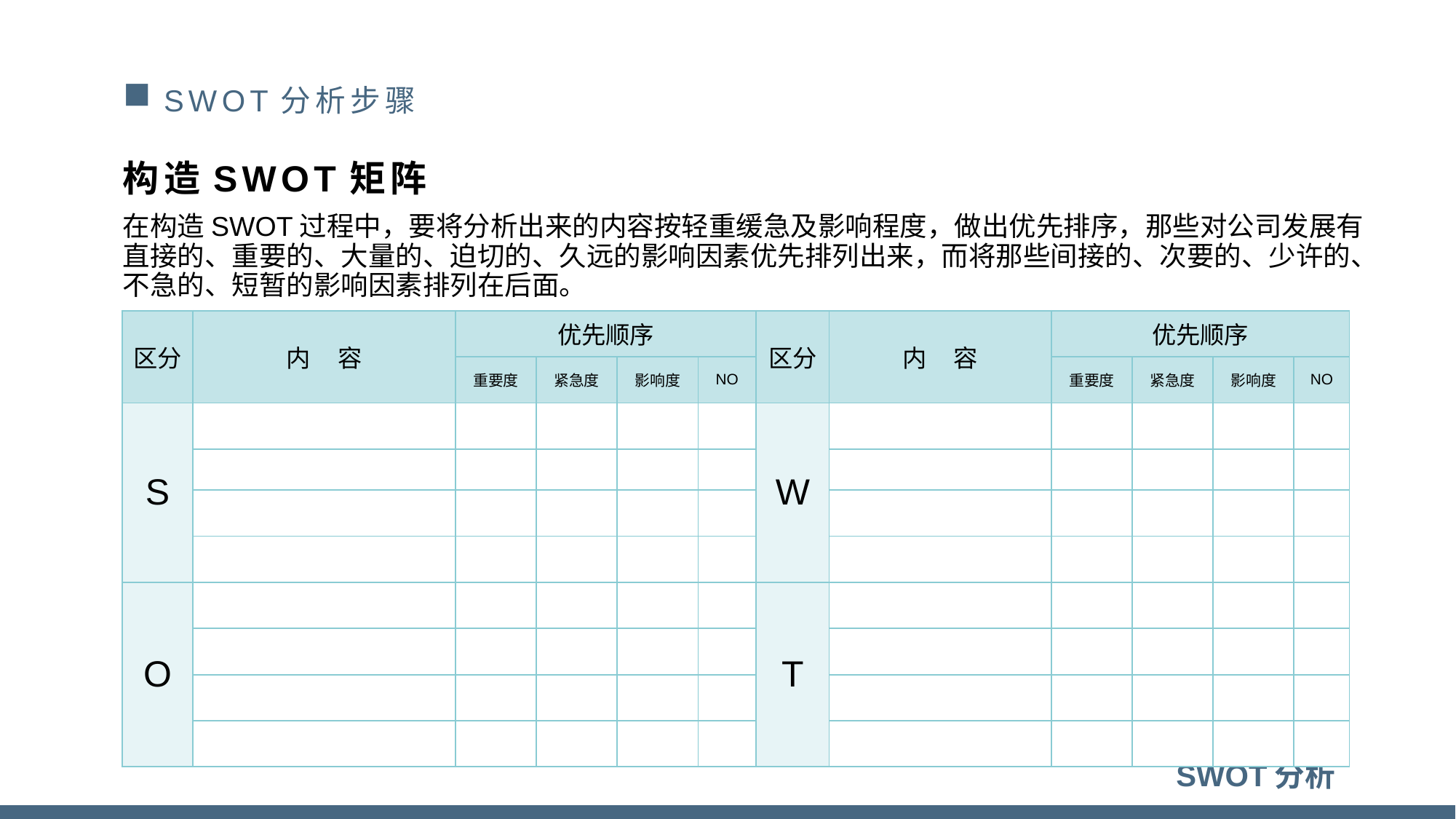

# SWOT分析步骤
构造SWOT矩阵
在构造SWOT过程中，要将分析出来的内容按轻重缓急及影响程度，做出优先排序，那些对公司发展有直接的、重要的、大量的、迫切的、久远的影响因素优先排列出来，而将那些间接的、次要的、少许的、不急的、短暂的影响因素排列在后面。

| 区分 | 内 容 | 优先顺序 |  |  |  | 区分 | 内 容 | 优先顺序 |  |  |  |
| --- | --- | --- | --- | --- | --- | --- | --- | --- | --- | --- | --- |
|  |  | 重要度 | 紧急度 | 影响度 | NO |  |  | 重要度 | 紧急度 | 影响度 | NO |
| S |  |  |  |  |  | W |  |  |  |  |  |
|  |  |  |  |  |  |  |  |  |  |  |  |
|  |  |  |  |  |  |  |  |  |  |  |  |
|  |  |  |  |  |  |  |  |  |  |  |  |
| O |  |  |  |  |  | T |  |  |  |  |  |
|  |  |  |  |  |  |  |  |  |  |  |  |
|  |  |  |  |  |  |  |  |  |  |  |  |
|  |  |  |  |  |  |  |  |  |  |  |  |